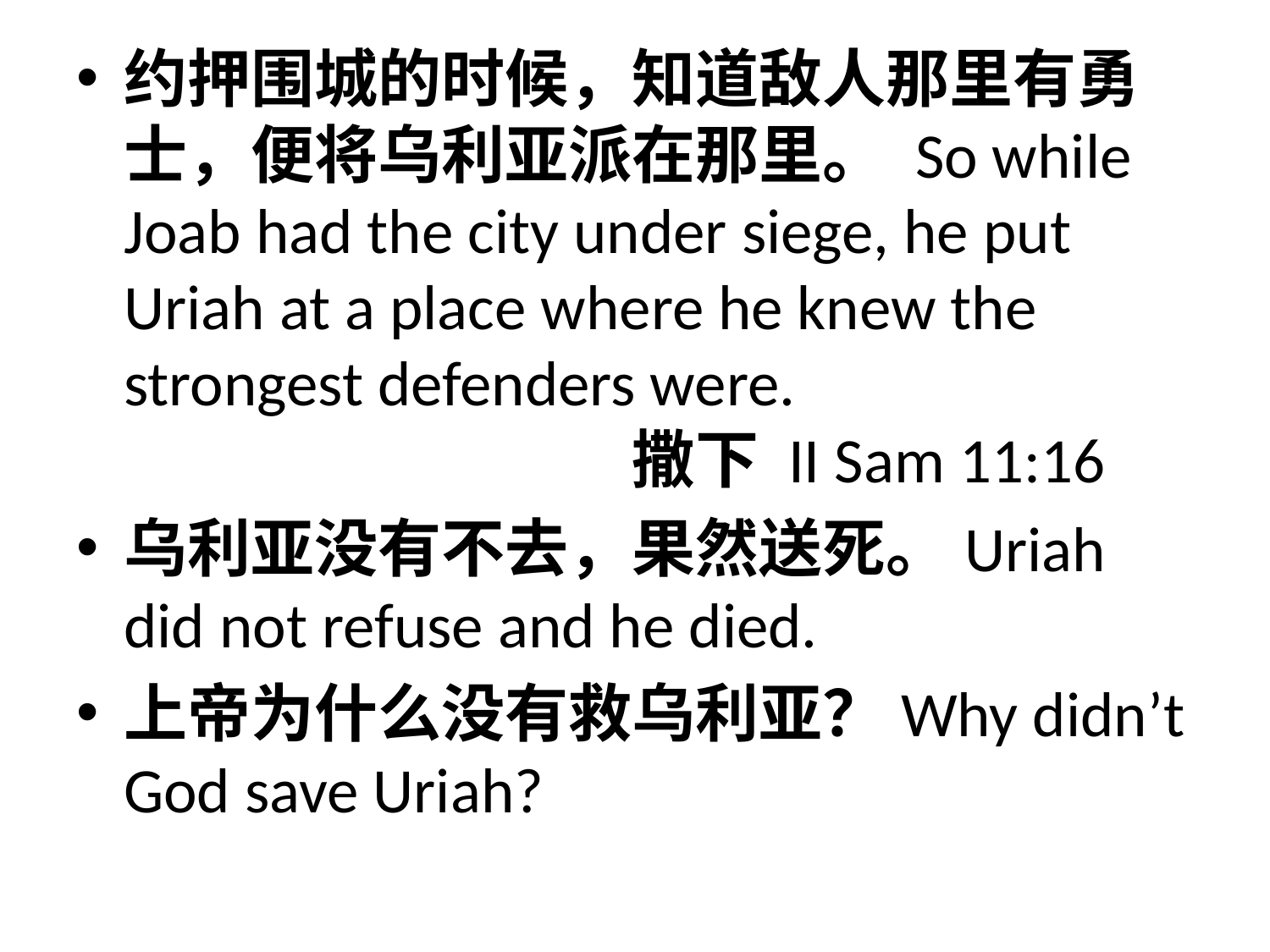

约押围城的时候，知道敌人那里有勇士，便将乌利亚派在那里。 So while Joab had the city under siege, he put Uriah at a place where he knew the strongest defenders were. 							撒下 II Sam 11:16
乌利亚没有不去，果然送死。Uriah did not refuse and he died.
上帝为什么没有救乌利亚？Why didn’t God save Uriah?